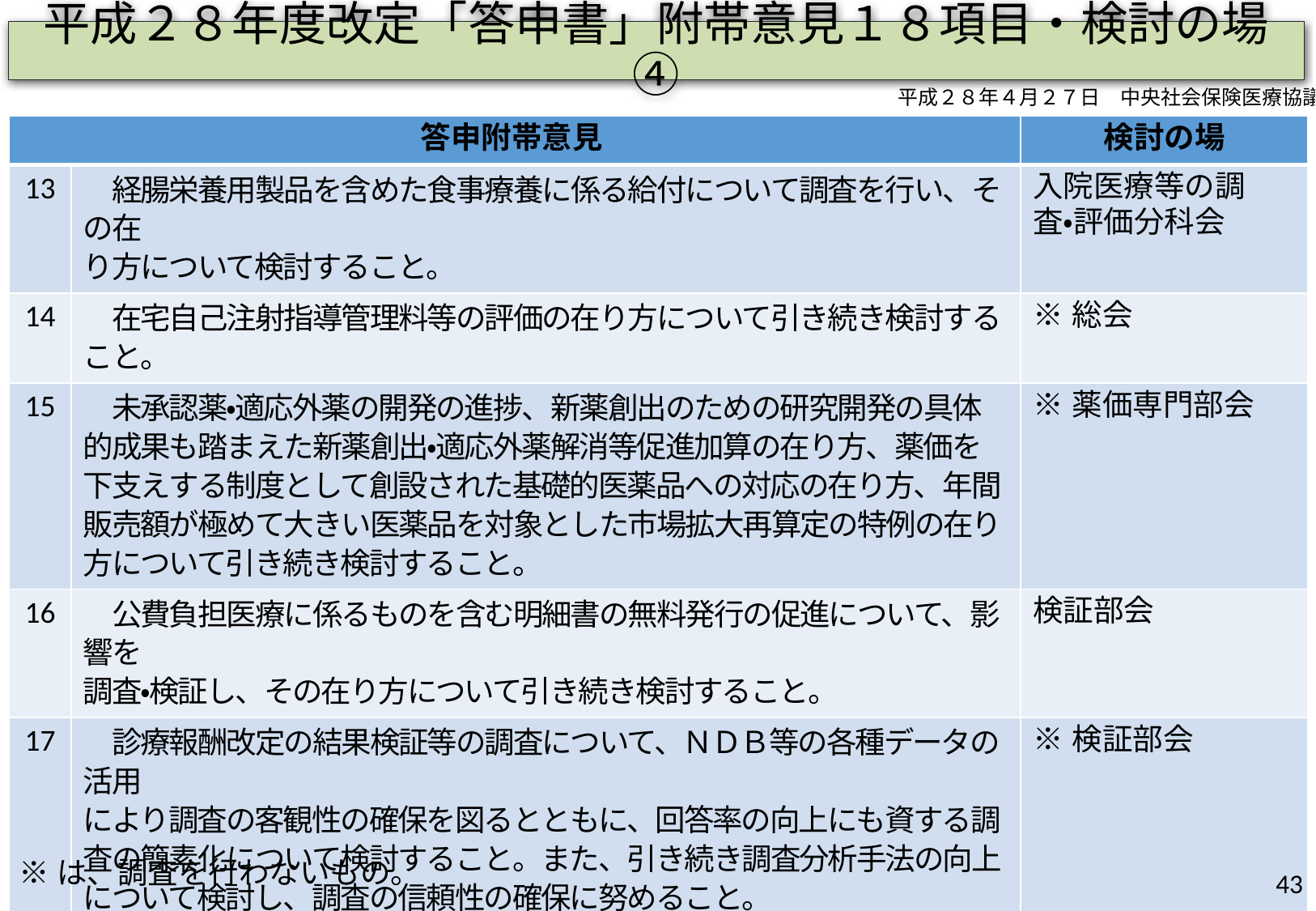

# 平成２８年度改定「答申書」附帯意見１８項目・検討の場④
平成２８年４月２７日　中央社会保険医療協議会
| 答申附帯意見 |  | 検討の場 |
| --- | --- | --- |
| 13 | 経腸栄養用製品を含めた食事療養に係る給付について調査を行い、その在 り方について検討すること。 | 入院医療等の調 査・評価分科会 |
| 14 | 在宅自己注射指導管理料等の評価の在り方について引き続き検討すること。 | ※総会 |
| 15 | 未承認薬・適応外薬の開発の進捗、新薬創出のための研究開発の具体的成果も踏まえた新薬創出・適応外薬解消等促進加算の在り方、薬価を下支えする制度として創設された基礎的医薬品への対応の在り方、年間販売額が極めて大きい医薬品を対象とした市場拡大再算定の特例の在り方について引き続き検討すること。 | ※薬価専門部会 |
| 16 | 公費負担医療に係るものを含む明細書の無料発行の促進について、影響を 調査・検証し、その在り方について引き続き検討すること。 | 検証部会 |
| 17 | 診療報酬改定の結果検証等の調査について、ＮＤＢ等の各種データの活用 により調査の客観性の確保を図るとともに、回答率の向上にも資する調査の簡素化について検討すること。また、引き続き調査分析手法の向上について検討し、調査の信頼性の確保に努めること。 | ※検証部会 |
| 18 | ＩＣＴを活用した医療情報の共有の評価の在り方を検討すること。 | ※総会 |
※は、調査を行わないもの。
43